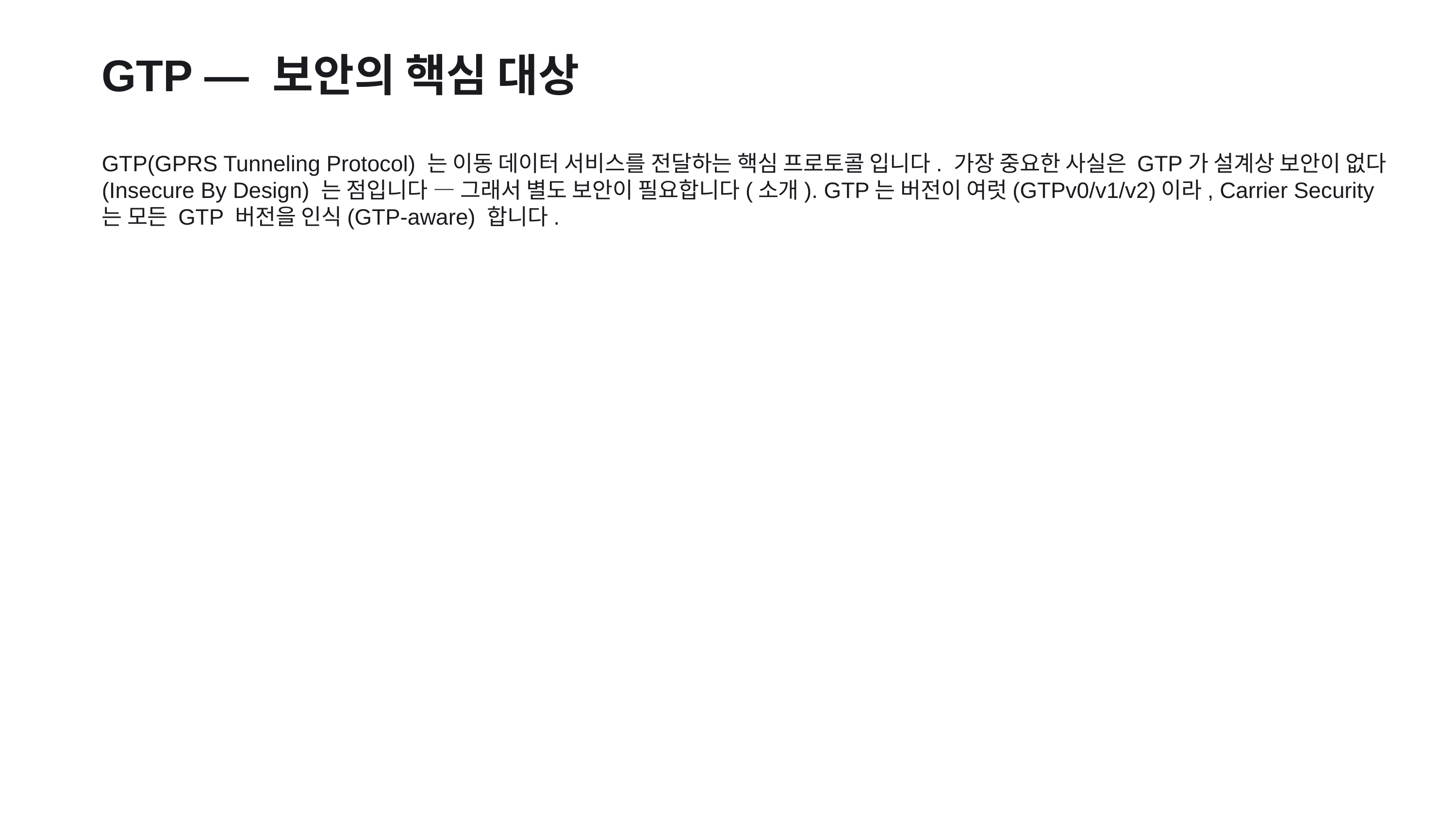

GTP — 보안의 핵심 대상
GTP(GPRS Tunneling Protocol) 는 이동 데이터 서비스를 전달하는 핵심 프로토콜 입니다. 가장 중요한 사실은 GTP가 설계상 보안이 없다(Insecure By Design) 는 점입니다 — 그래서 별도 보안이 필요합니다(소개). GTP는 버전이 여럿(GTPv0/v1/v2)이라, Carrier Security는 모든 GTP 버전을 인식(GTP-aware) 합니다.